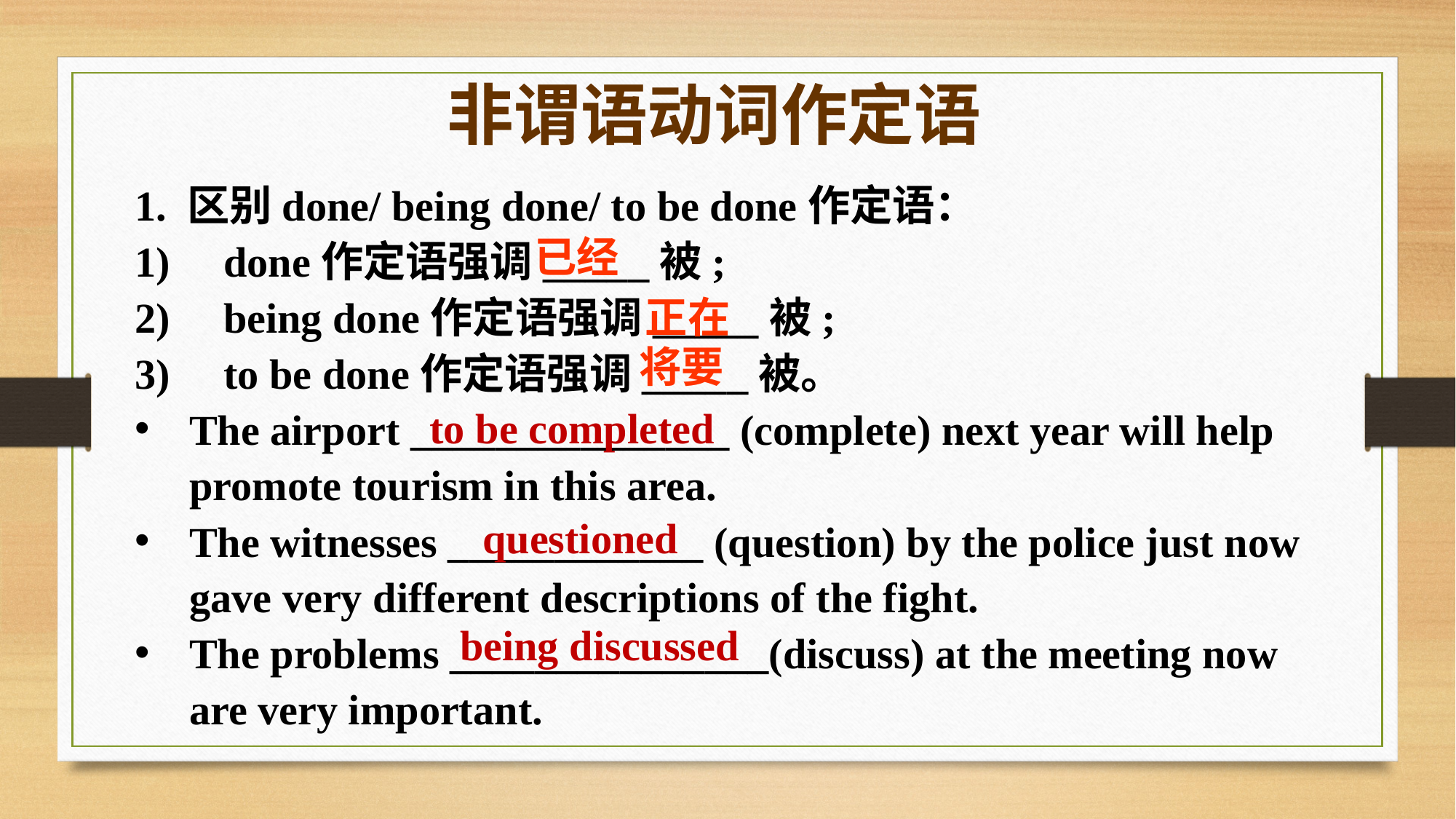

非谓语动词作定语
1. 区别done/ being done/ to be done作定语：
done作定语强调_____被;
being done作定语强调_____被;
to be done作定语强调_____被。
The airport _______________ (complete) next year will help promote tourism in this area.
The witnesses ____________ (question) by the police just now gave very different descriptions of the fight.
The problems _______________(discuss) at the meeting now are very important.
已经
正在
将要
to be completed
questioned
being discussed